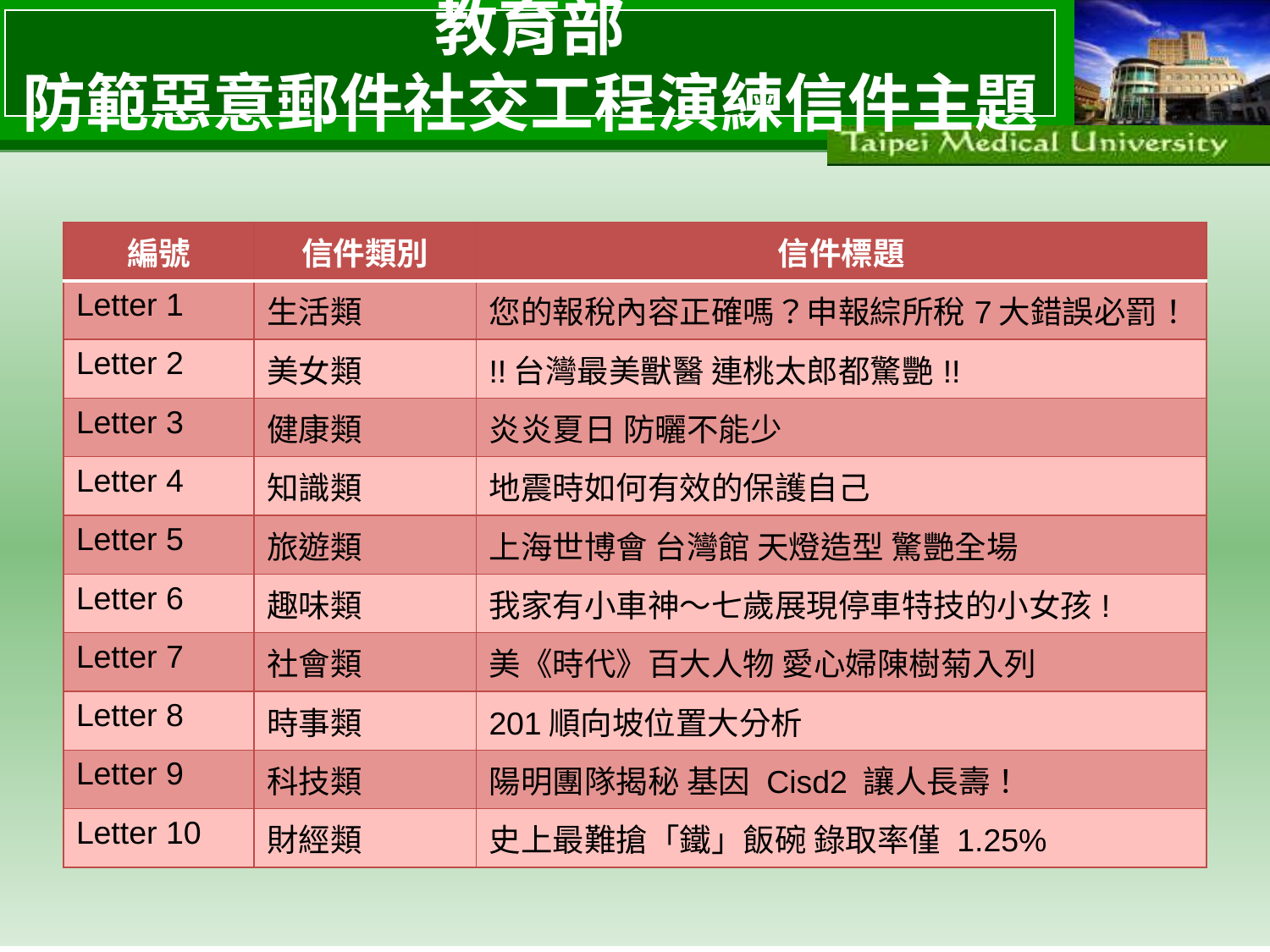

# 教育部 防範惡意郵件社交工程演練信件主題
| 編號 | 信件類別 | 信件標題 |
| --- | --- | --- |
| Letter 1 | 生活類 | 您的報稅內容正確嗎？申報綜所稅7大錯誤必罰！ |
| Letter 2 | 美女類 | !!台灣最美獸醫 連桃太郎都驚艷!! |
| Letter 3 | 健康類 | 炎炎夏日 防曬不能少 |
| Letter 4 | 知識類 | 地震時如何有效的保護自己 |
| Letter 5 | 旅遊類 | 上海世博會 台灣館 天燈造型 驚艷全場 |
| Letter 6 | 趣味類 | 我家有小車神～七歲展現停車特技的小女孩! |
| Letter 7 | 社會類 | 美《時代》百大人物 愛心婦陳樹菊入列 |
| Letter 8 | 時事類 | 201順向坡位置大分析 |
| Letter 9 | 科技類 | 陽明團隊揭秘 基因 Cisd2 讓人長壽！ |
| Letter 10 | 財經類 | 史上最難搶「鐵」飯碗 錄取率僅 1.25% |